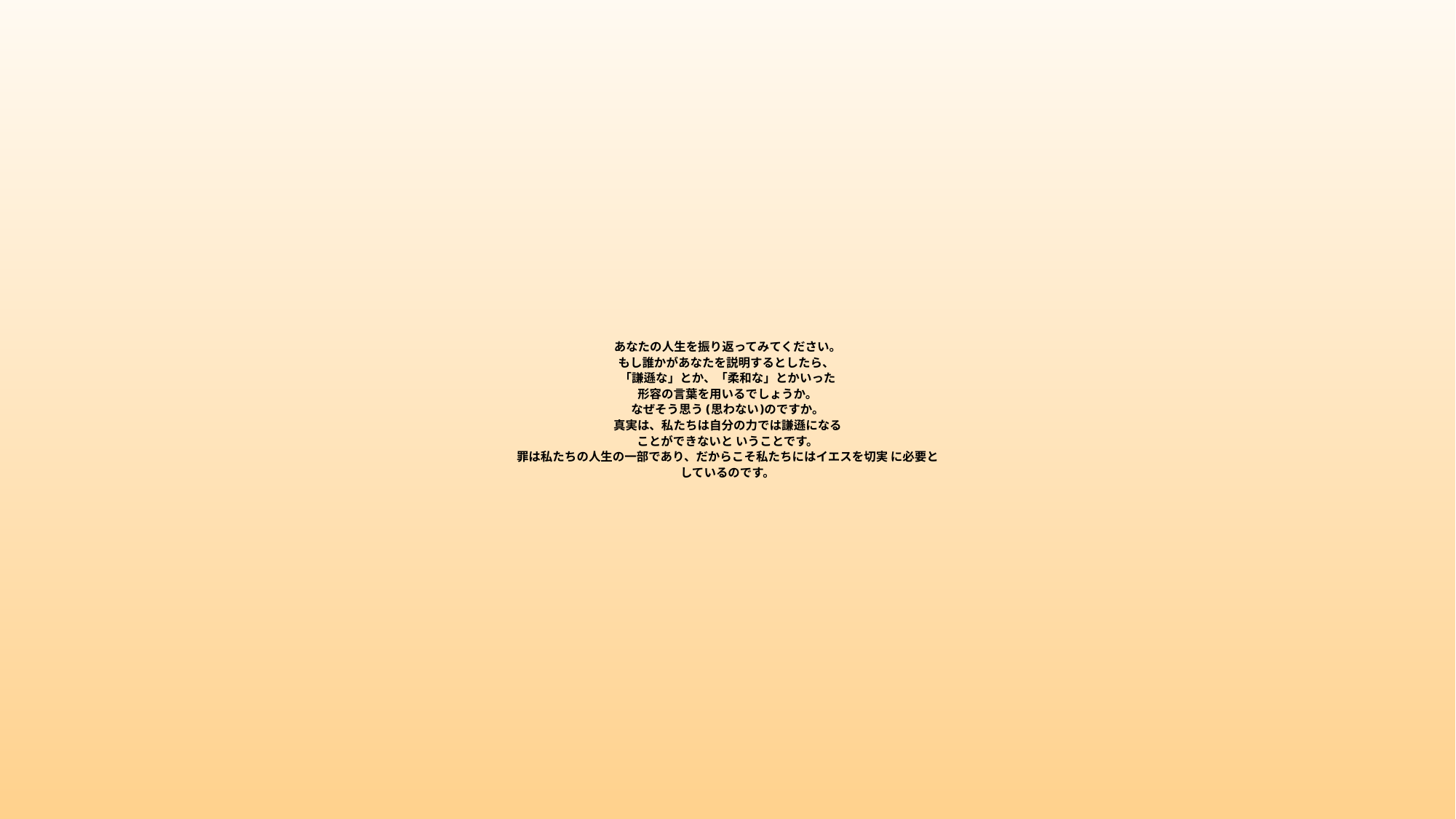

# あなたの人生を振り返ってみてください。 もし誰かがあなたを説明するとしたら、 「謙遜な」とか、「柔和な」とかいった 形容の言葉を用いるでしょうか。 なぜそう思う (思わない)のですか。 真実は、私たちは自分の力では謙遜になる ことができないと いうことです。 罪は私たちの人生の一部であり、だからこそ私たちにはイエスを切実 に必要と しているのです。